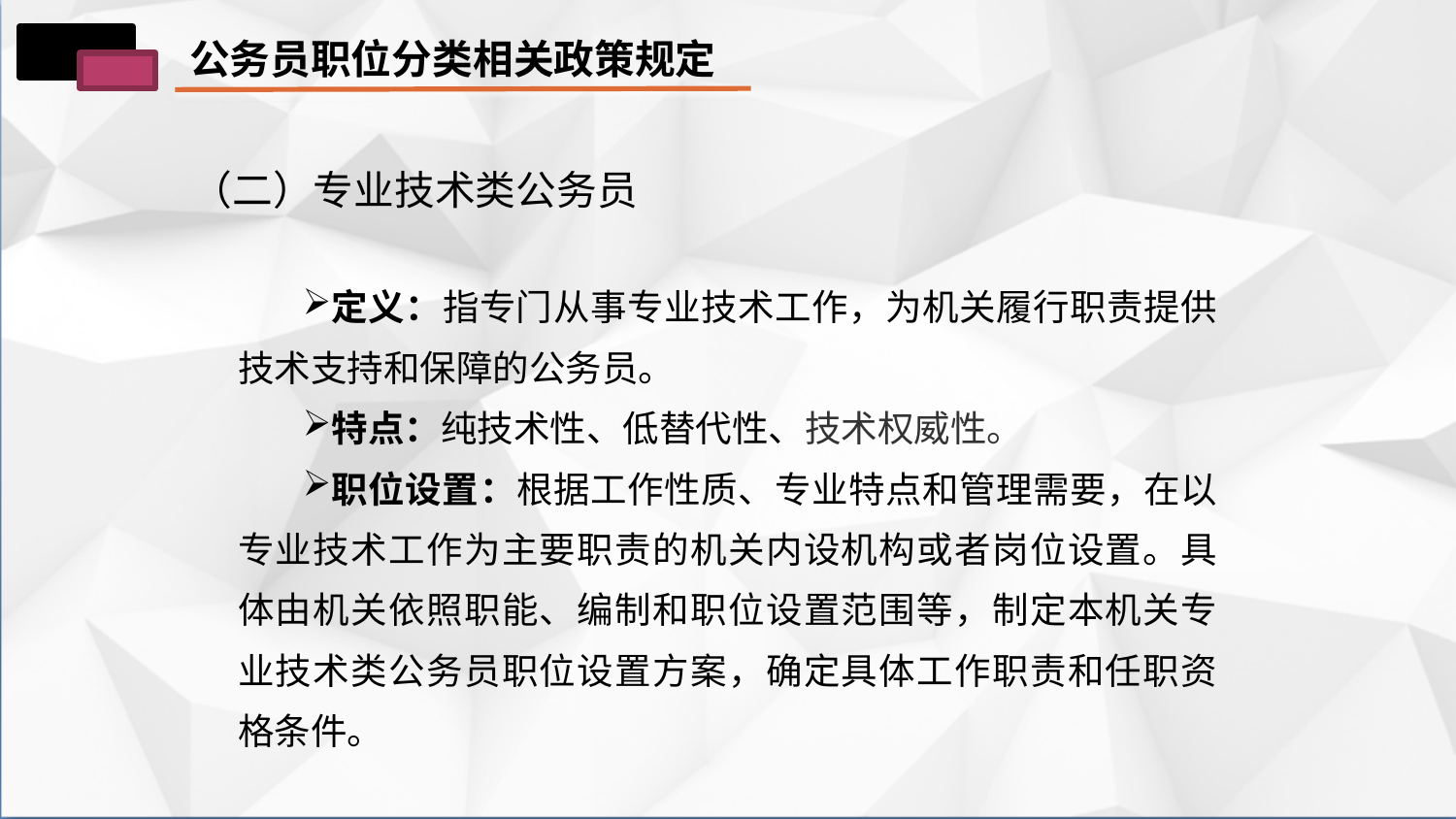

公务员职位分类相关政策规定

（二）专业技术类公务员
定义：指专门从事专业技术工作，为机关履行职责提供技术支持和保障的公务员。
特点：纯技术性、低替代性、技术权威性。
职位设置：根据工作性质、专业特点和管理需要，在以专业技术工作为主要职责的机关内设机构或者岗位设置。具体由机关依照职能、编制和职位设置范围等，制定本机关专业技术类公务员职位设置方案，确定具体工作职责和任职资格条件。